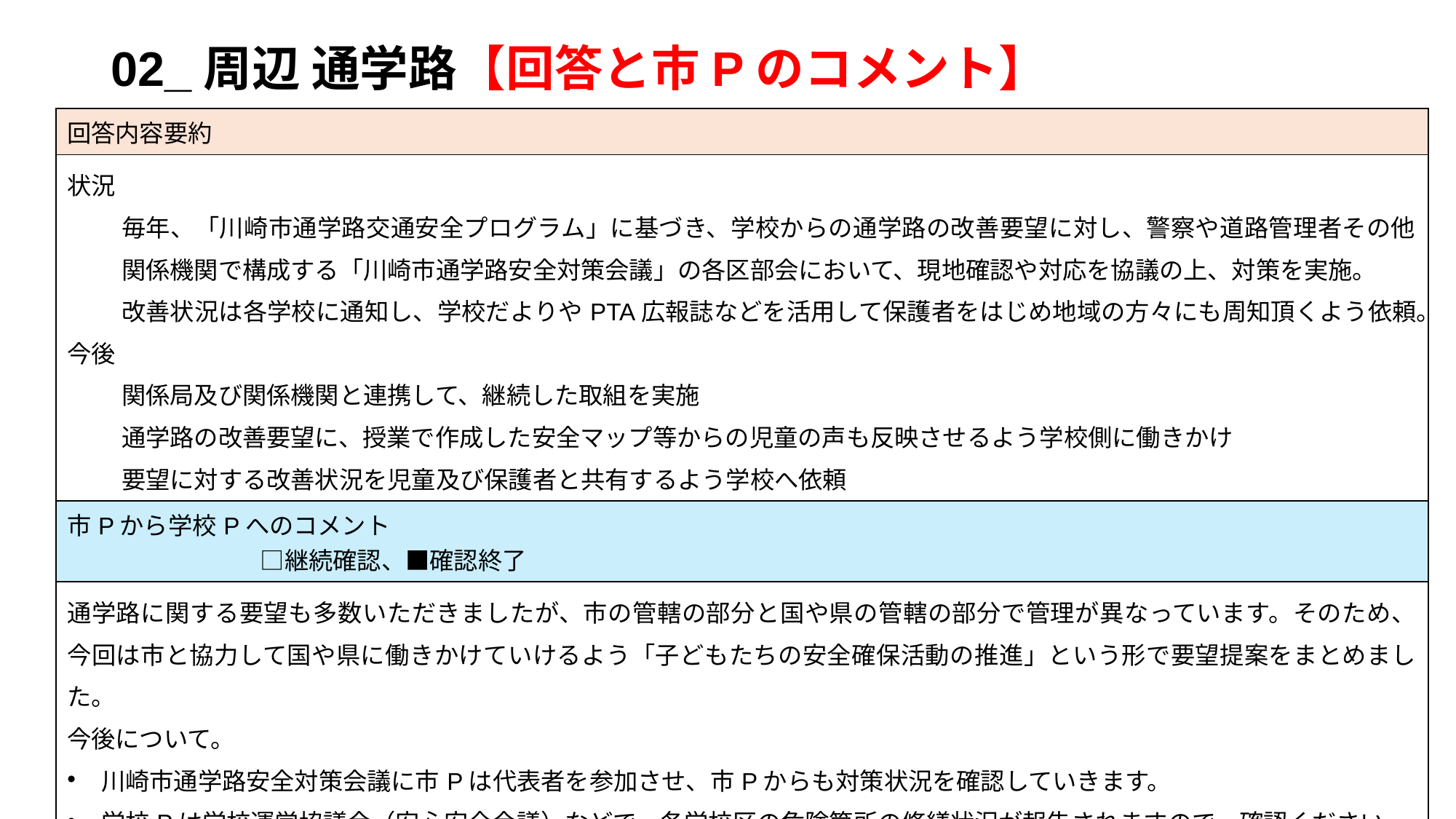

# 02_周辺 通学路【回答と市Pのコメント】
| 回答内容要約 |
| --- |
| 状況 毎年、「川崎市通学路交通安全プログラム」に基づき、学校からの通学路の改善要望に対し、警察や道路管理者その他関係機関で構成する「川崎市通学路安全対策会議」の各区部会において、現地確認や対応を協議の上、対策を実施。 改善状況は各学校に通知し、学校だよりやPTA広報誌などを活用して保護者をはじめ地域の方々にも周知頂くよう依頼。 今後 関係局及び関係機関と連携して、継続した取組を実施 通学路の改善要望に、授業で作成した安全マップ等からの児童の声も反映させるよう学校側に働きかけ 要望に対する改善状況を児童及び保護者と共有するよう学校へ依頼 |
| 市Pから学校Pへのコメント　　　　　　　　　　　　　　　　　　　　　　　　　　　　　　　　　　　　　　　　　　　　　　　　　　□継続確認、■確認終了 |
| 通学路に関する要望も多数いただきましたが、市の管轄の部分と国や県の管轄の部分で管理が異なっています。そのため、今回は市と協力して国や県に働きかけていけるよう「子どもたちの安全確保活動の推進」という形で要望提案をまとめました。 今後について。 川崎市通学路安全対策会議に市Pは代表者を参加させ、市Pからも対策状況を確認していきます。 学校Pは学校運営協議会（安心安全会議）などで、各学校区の危険箇所の修繕状況が報告されますので、確認ください。 PTAが学校と一緒に通学路の危険箇所を把握するための点検を行う際には「通学路安全点検ハンドブック」を参照しましょう（Link） 各校で収集した危険箇所は、毎年2月に取りまとめられる危険箇所リストに含まれますので、年内には学校と共有しましょう 川崎市通学路交通安全プログラム（Link） |